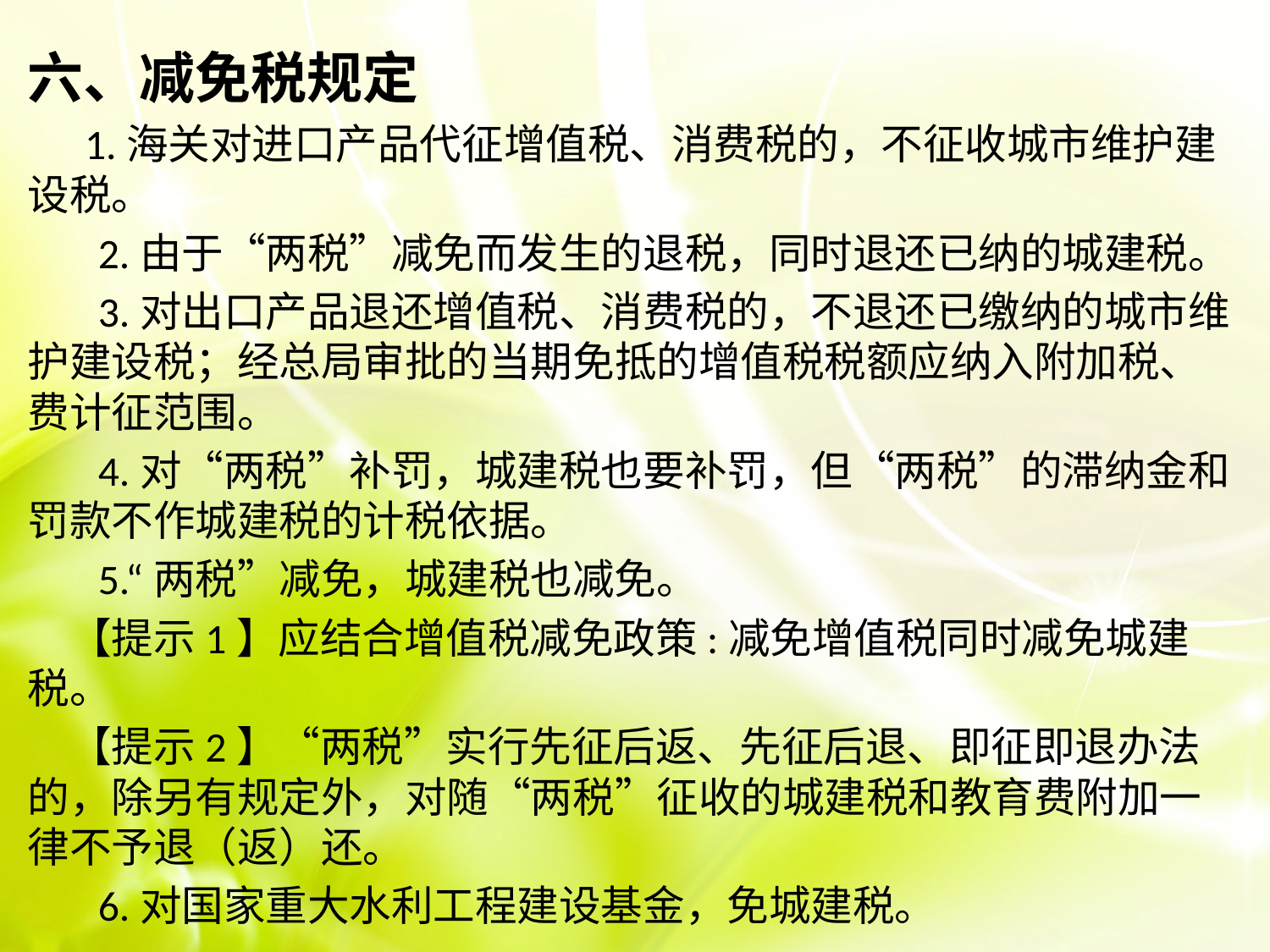

六、减免税规定
      1.海关对进口产品代征增值税、消费税的，不征收城市维护建设税。
　  2.由于“两税”减免而发生的退税，同时退还已纳的城建税。
　  3.对出口产品退还增值税、消费税的，不退还已缴纳的城市维护建设税；经总局审批的当期免抵的增值税税额应纳入附加税、费计征范围。
　  4.对“两税”补罚，城建税也要补罚，但“两税”的滞纳金和罚款不作城建税的计税依据。
　  5.“两税”减免，城建税也减免。
　【提示1】应结合增值税减免政策:减免增值税同时减免城建税。
　【提示2】“两税”实行先征后返、先征后退、即征即退办法的，除另有规定外，对随“两税”征收的城建税和教育费附加一律不予退（返）还。
　  6.对国家重大水利工程建设基金，免城建税。